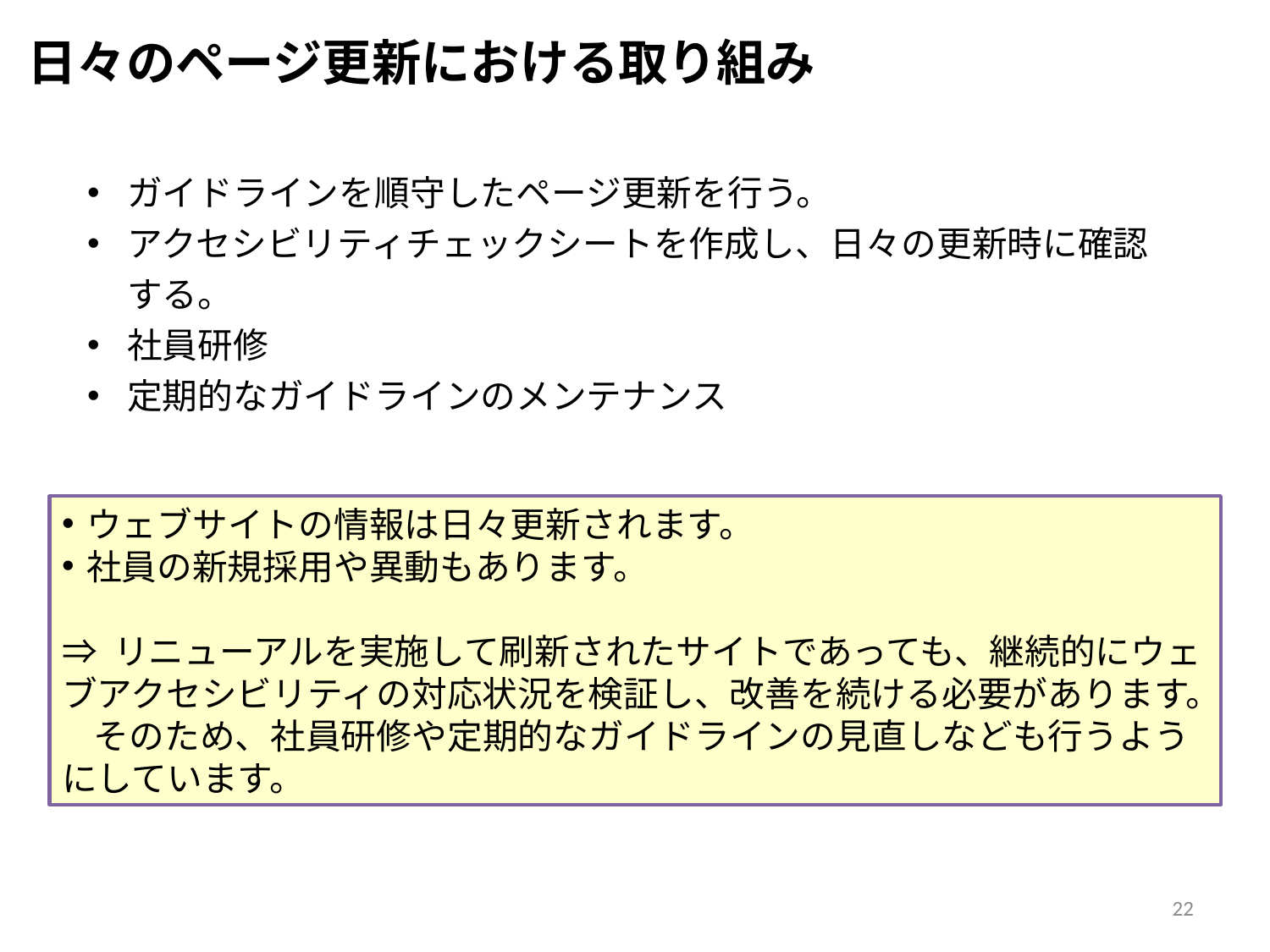

# 日々のページ更新における取り組み
ガイドラインを順守したページ更新を行う。
アクセシビリティチェックシートを作成し、日々の更新時に確認する。
社員研修
定期的なガイドラインのメンテナンス
ウェブサイトの情報は日々更新されます。
社員の新規採用や異動もあります。

⇒ リニューアルを実施して刷新されたサイトであっても、継続的にウェブアクセシビリティの対応状況を検証し、改善を続ける必要があります。
   そのため、社員研修や定期的なガイドラインの見直しなども行うようにしています。
22